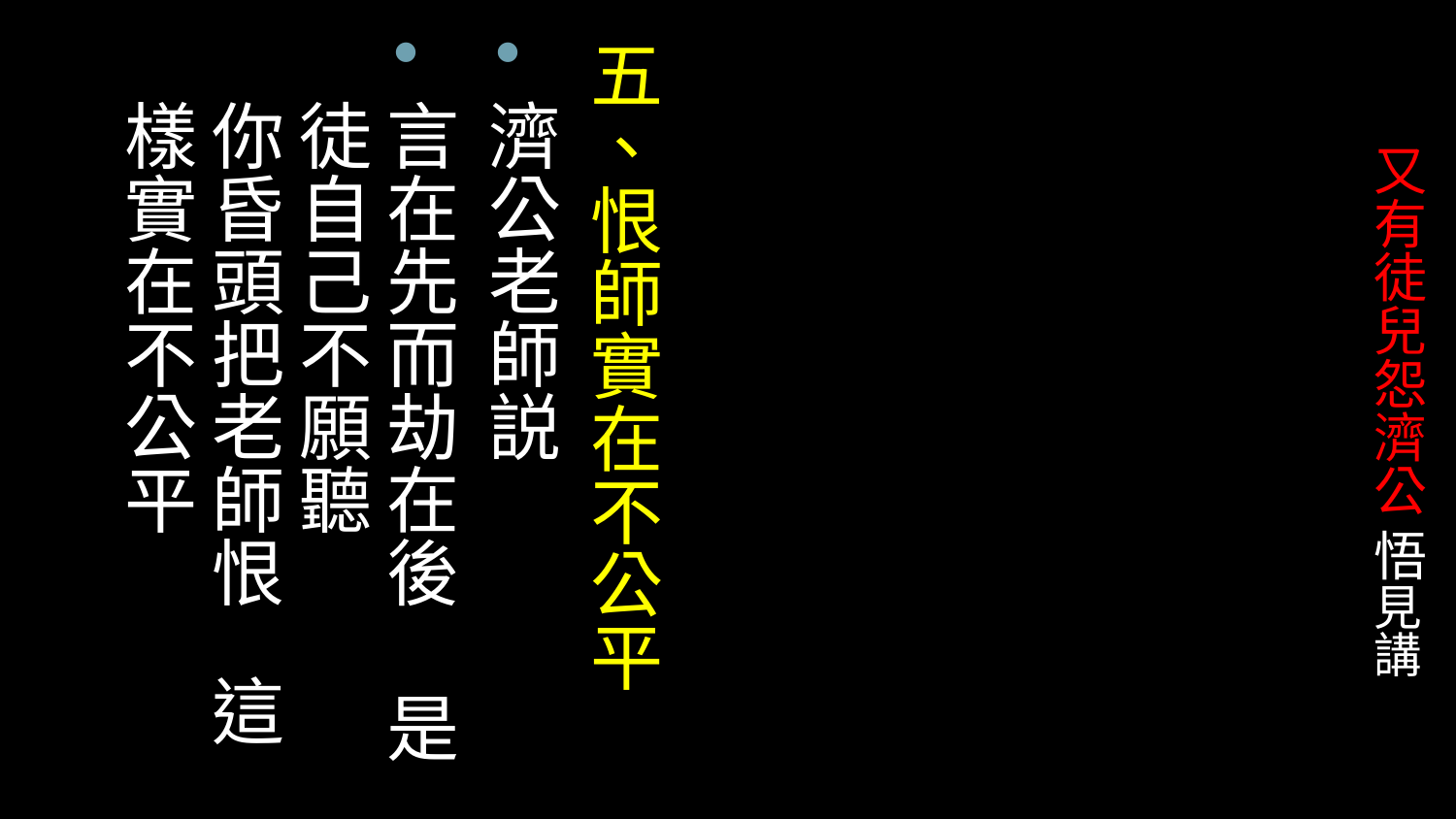

五、恨師實在不公平
濟公老師説
言在先而劫在後     是徒自己不願聽
你昏頭把老師恨    這樣實在不公平

# 又有徒兒怨濟公 悟見講